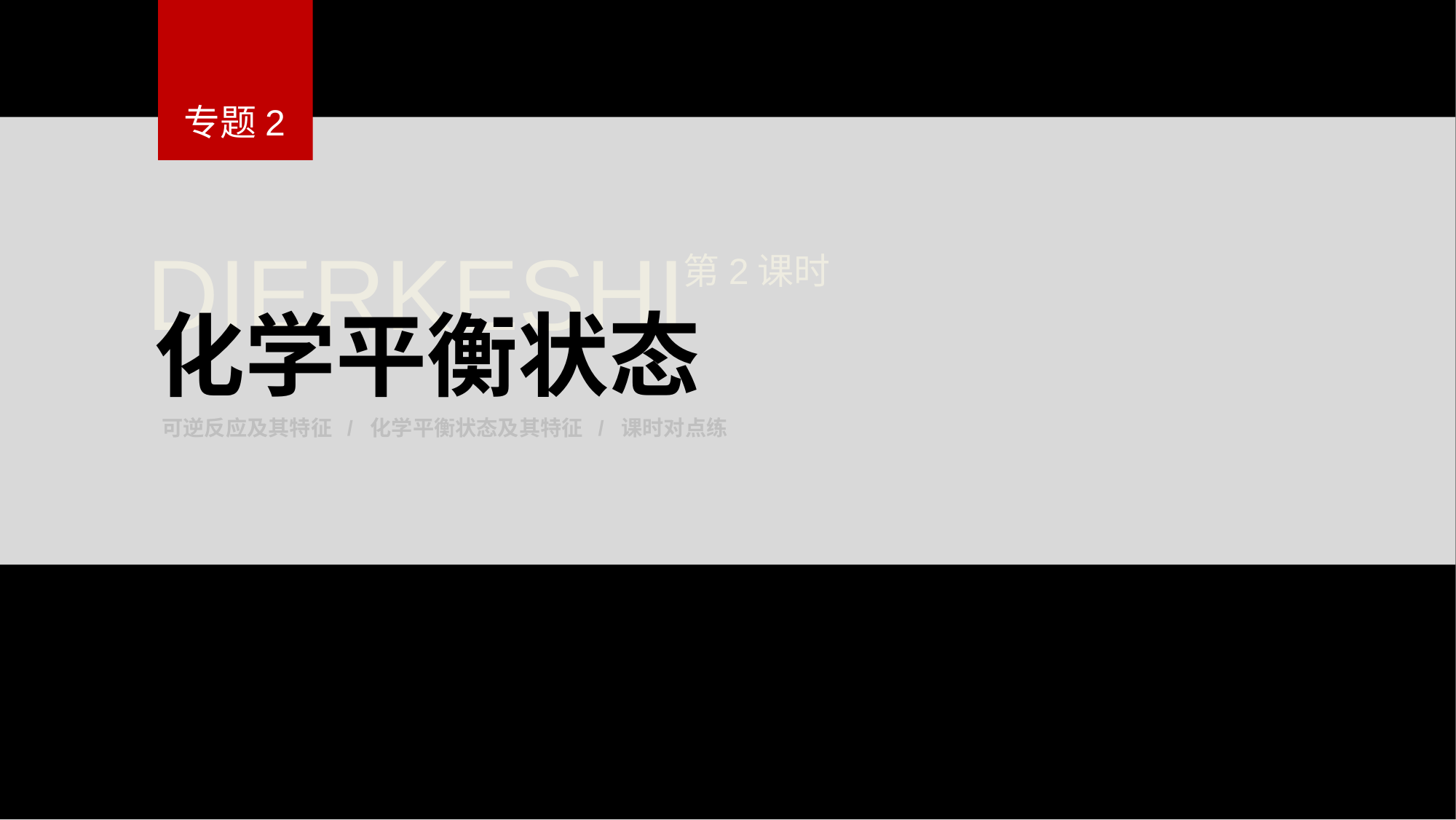

专题2

DIERKESHI
第2课时
化学平衡状态
可逆反应及其特征  /  化学平衡状态及其特征  /  课时对点练